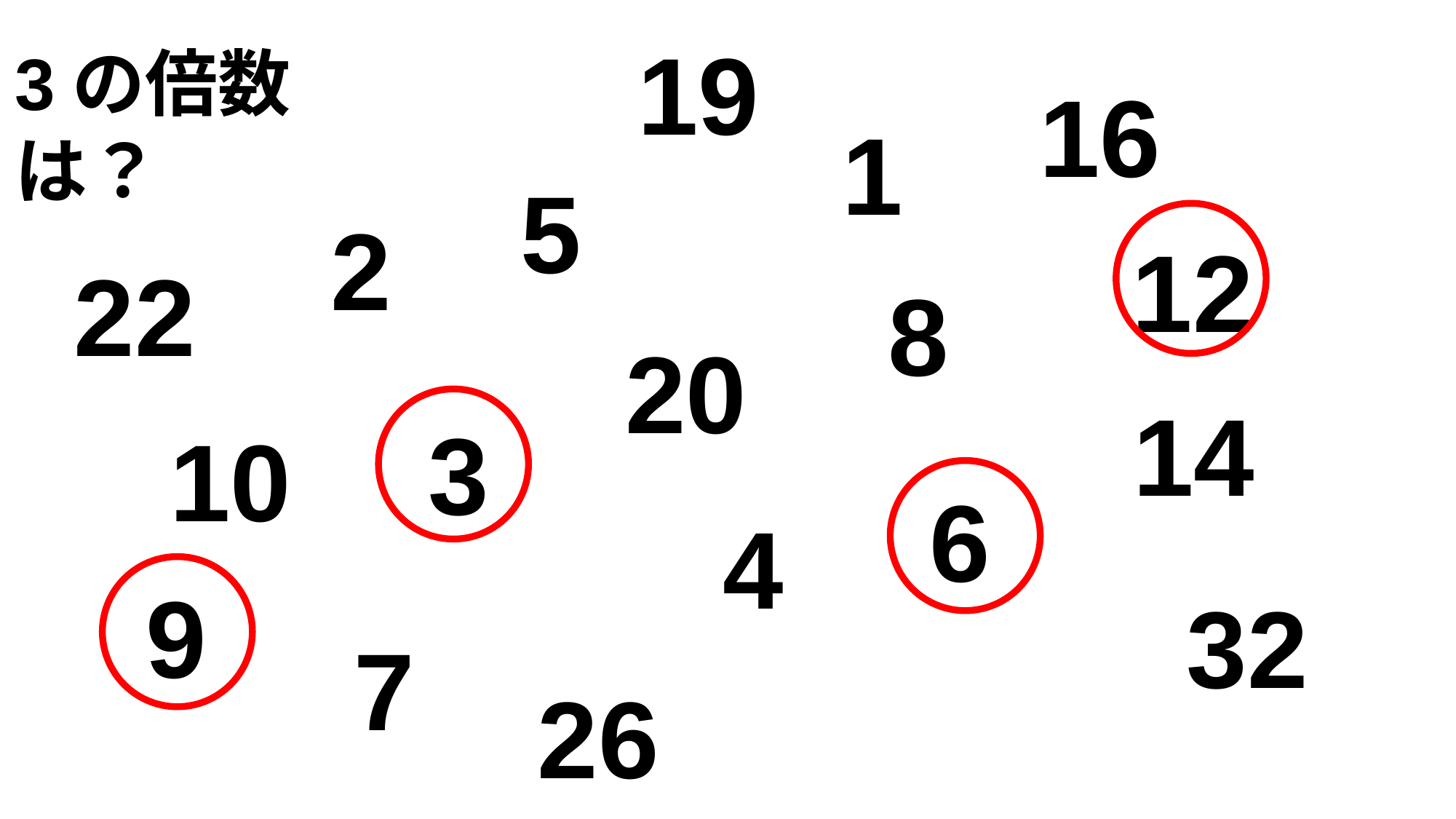

19
3の倍数は？
16
1
5
2

12
22
8
20
14

3
10

6
4

9
32
7
26